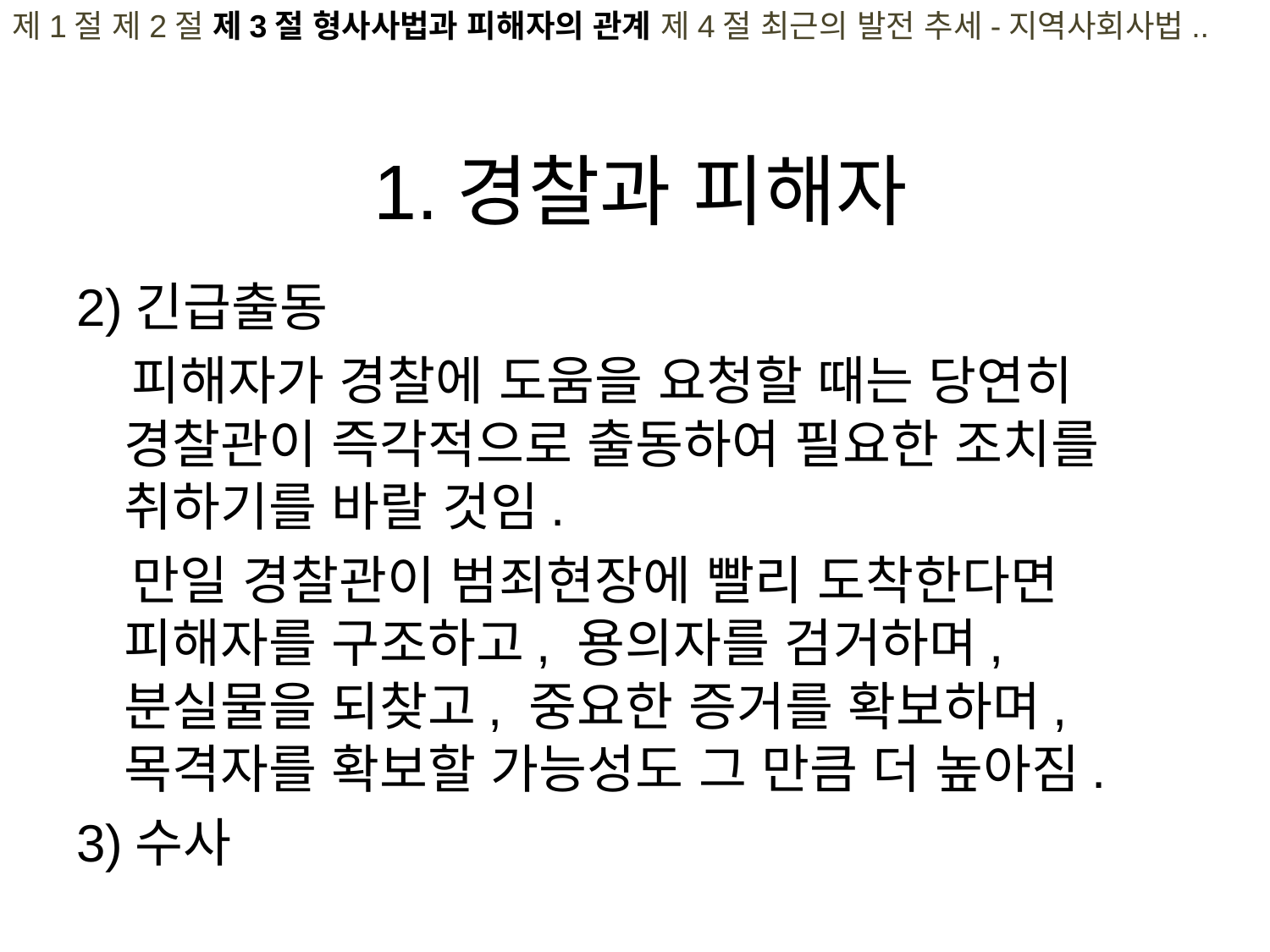

제1절 제2절 제3절 형사사법과 피해자의 관계 제4절 최근의 발전 추세-지역사회사법..
# 1.경찰과 피해자
2)긴급출동
   피해자가 경찰에 도움을 요청할 때는 당연히 경찰관이 즉각적으로 출동하여 필요한 조치를 취하기를 바랄 것임.
   만일 경찰관이 범죄현장에 빨리 도착한다면 피해자를 구조하고, 용의자를 검거하며, 분실물을 되찾고, 중요한 증거를 확보하며, 목격자를 확보할 가능성도 그 만큼 더 높아짐.
3)수사